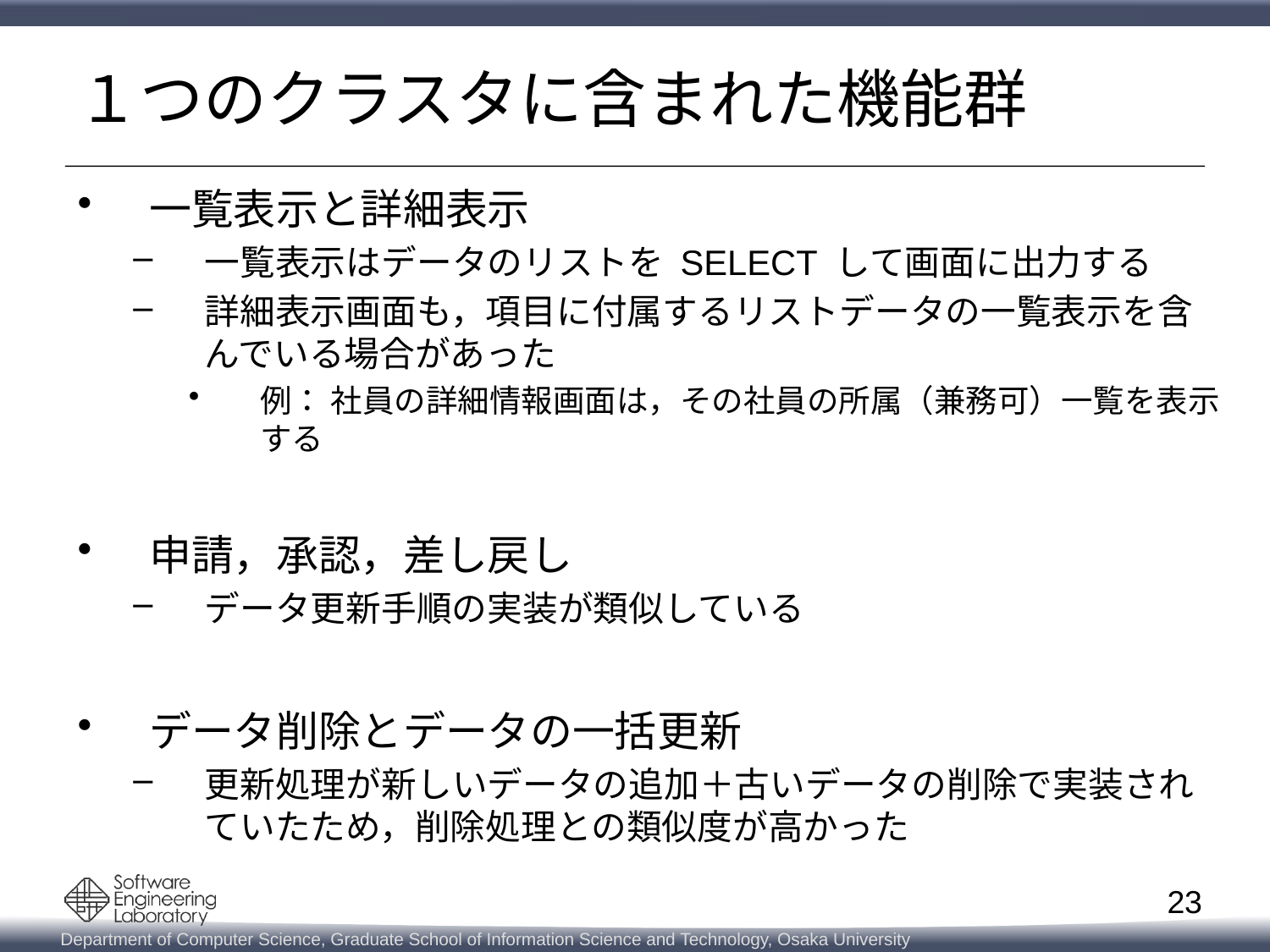

# １つのクラスタに含まれた機能群
一覧表示と詳細表示
一覧表示はデータのリストを SELECT して画面に出力する
詳細表示画面も，項目に付属するリストデータの一覧表示を含んでいる場合があった
例： 社員の詳細情報画面は，その社員の所属（兼務可）一覧を表示する

申請，承認，差し戻し
データ更新手順の実装が類似している

データ削除とデータの一括更新
更新処理が新しいデータの追加＋古いデータの削除で実装されていたため，削除処理との類似度が高かった
23